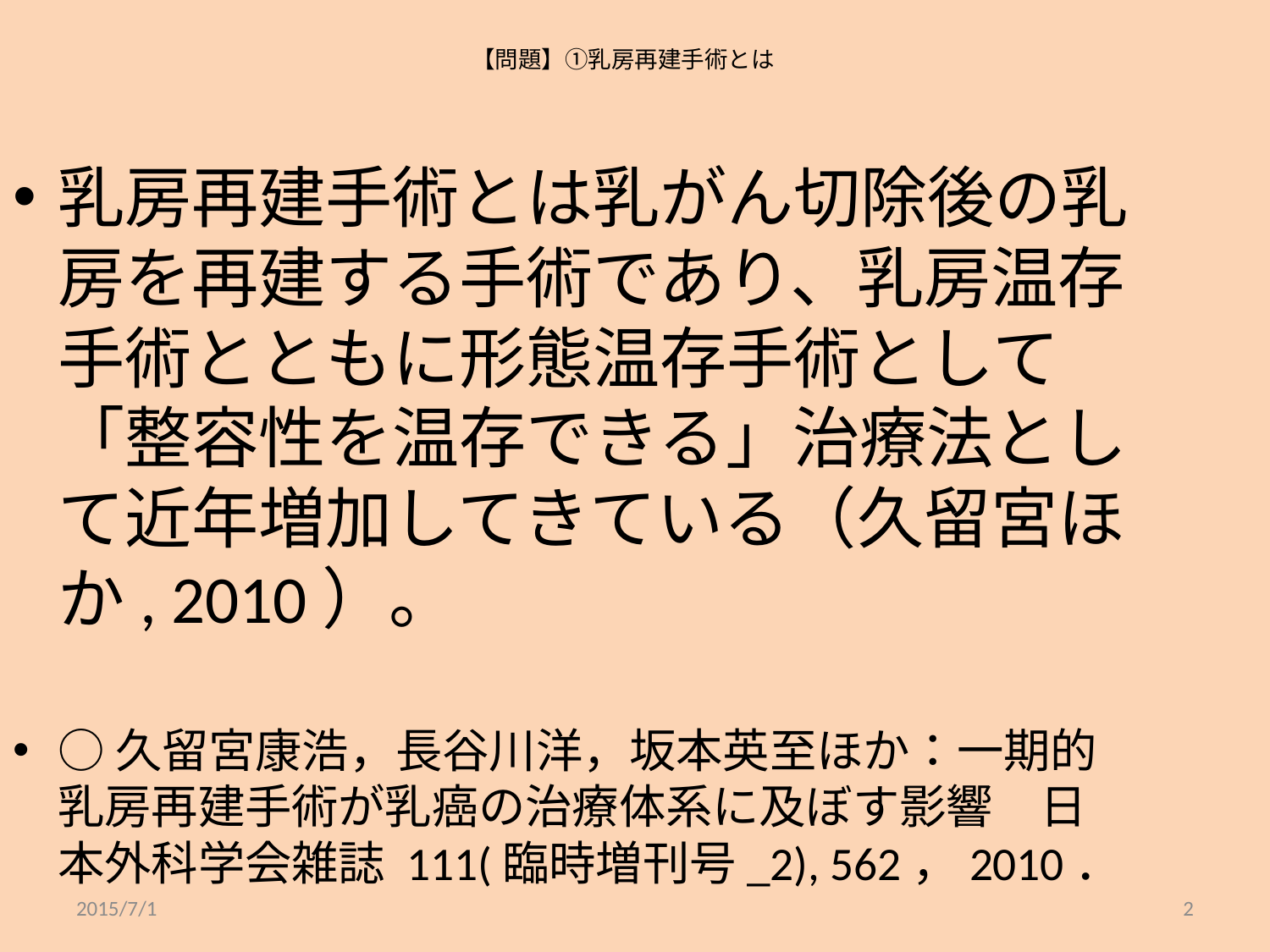

# 【問題】①乳房再建手術とは
乳房再建手術とは乳がん切除後の乳房を再建する手術であり、乳房温存手術とともに形態温存手術として「整容性を温存できる」治療法として近年増加してきている（久留宮ほか, 2010）。

○久留宮康浩，長谷川洋，坂本英至ほか：一期的乳房再建手術が乳癌の治療体系に及ぼす影響　日本外科学会雑誌 111(臨時増刊号_2), 562，2010．

2015/7/1
2